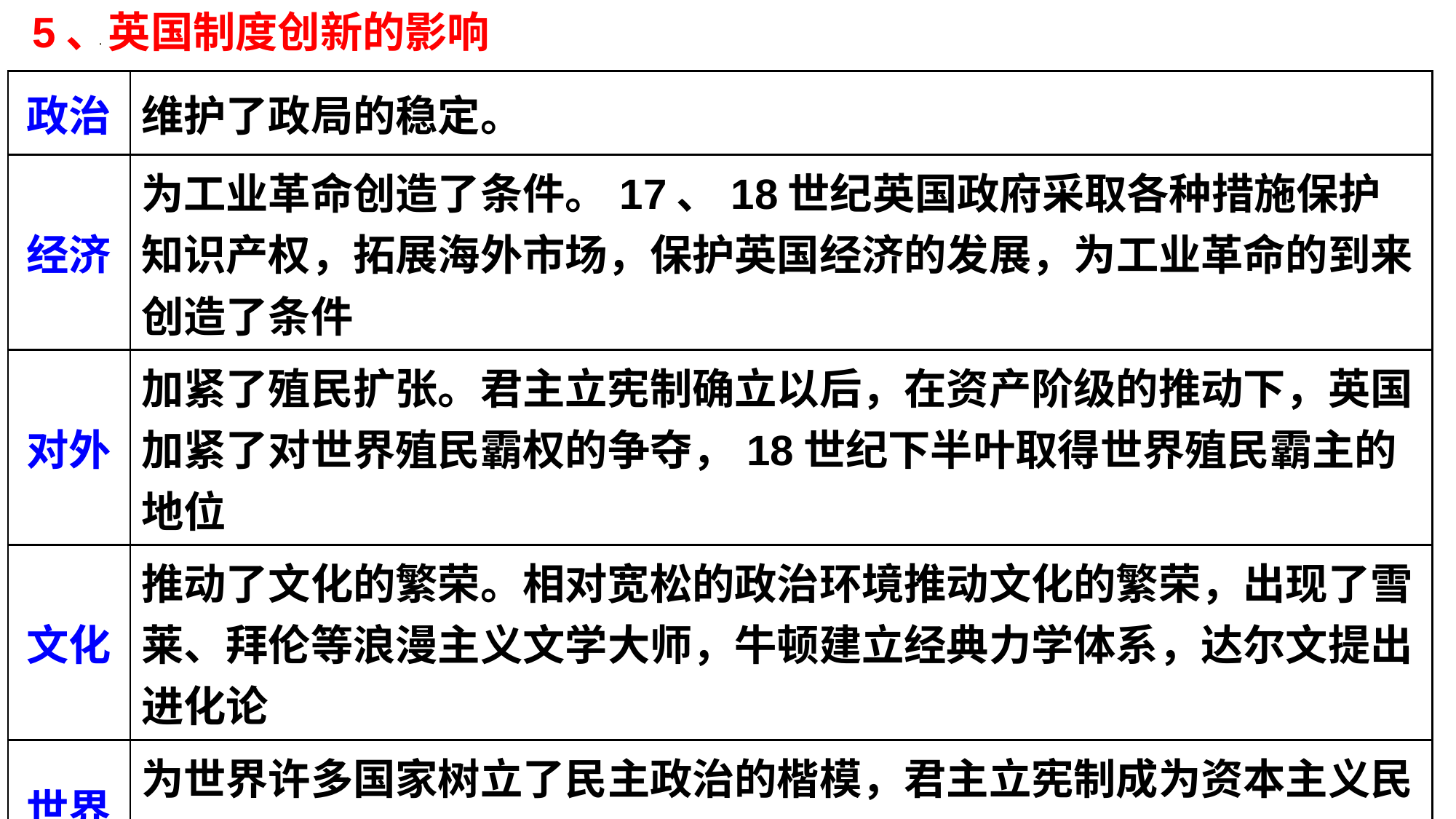

5、英国制度创新的影响
| 政治 | 维护了政局的稳定。 |
| --- | --- |
| 经济 | 为工业革命创造了条件。17、18世纪英国政府采取各种措施保护知识产权，拓展海外市场，保护英国经济的发展，为工业革命的到来创造了条件 |
| 对外 | 加紧了殖民扩张。君主立宪制确立以后，在资产阶级的推动下，英国加紧了对世界殖民霸权的争夺，18世纪下半叶取得世界殖民霸主的地位 |
| 文化 | 推动了文化的繁荣。相对宽松的政治环境推动文化的繁荣，出现了雪莱、拜伦等浪漫主义文学大师，牛顿建立经典力学体系，达尔文提出进化论 |
| 世界 | 为世界许多国家树立了民主政治的楷模，君主立宪制成为资本主义民主制度的重要形式 |